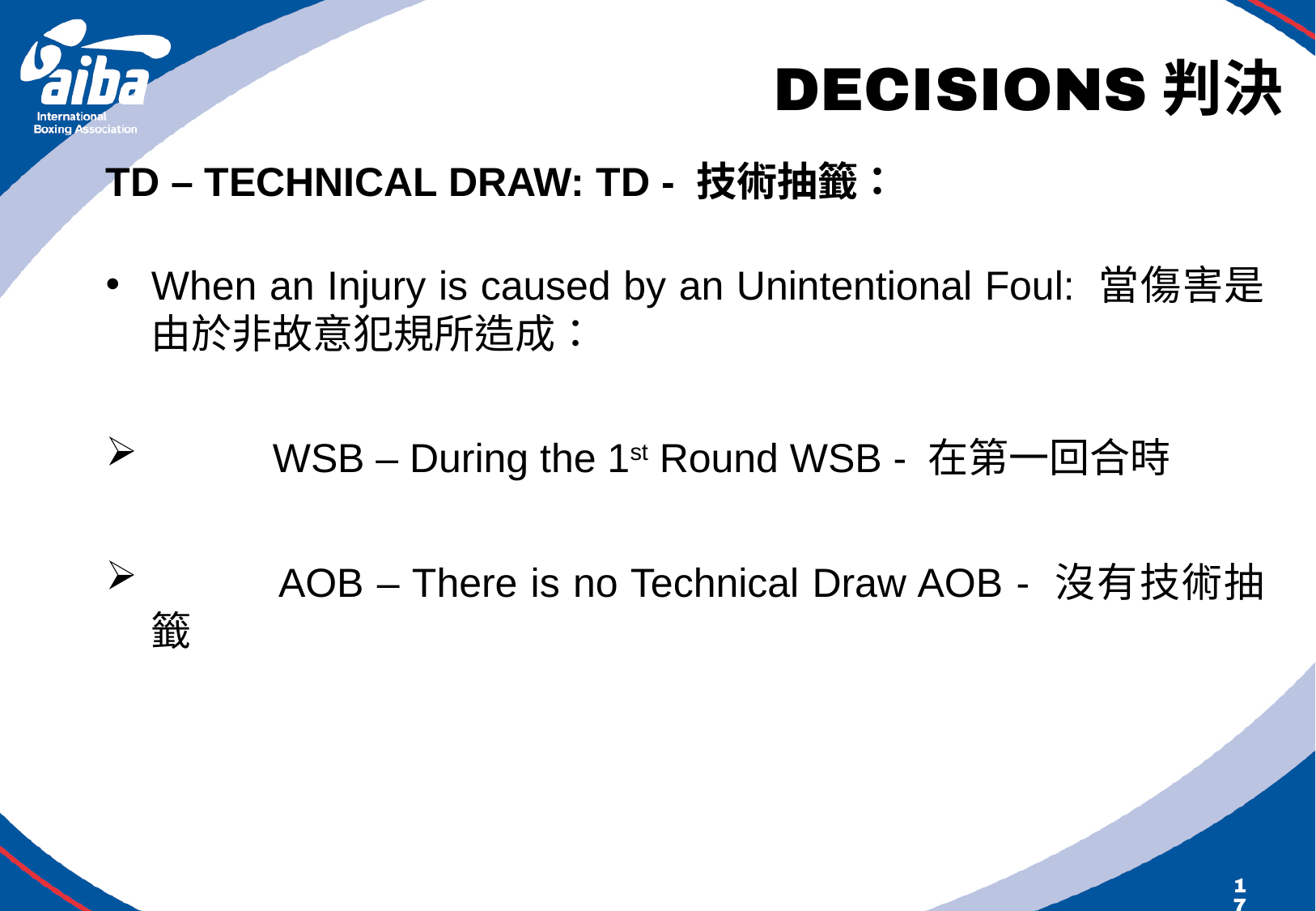

# DECISIONS判決
TD – TECHNICAL DRAW: TD - 技術抽籤：

When an Injury is caused by an Unintentional Foul: 當傷害是由於非故意犯規所造成：

	WSB – During the 1st Round WSB - 在第一回合時

   	AOB – There is no Technical Draw AOB - 沒有技術抽籤

179